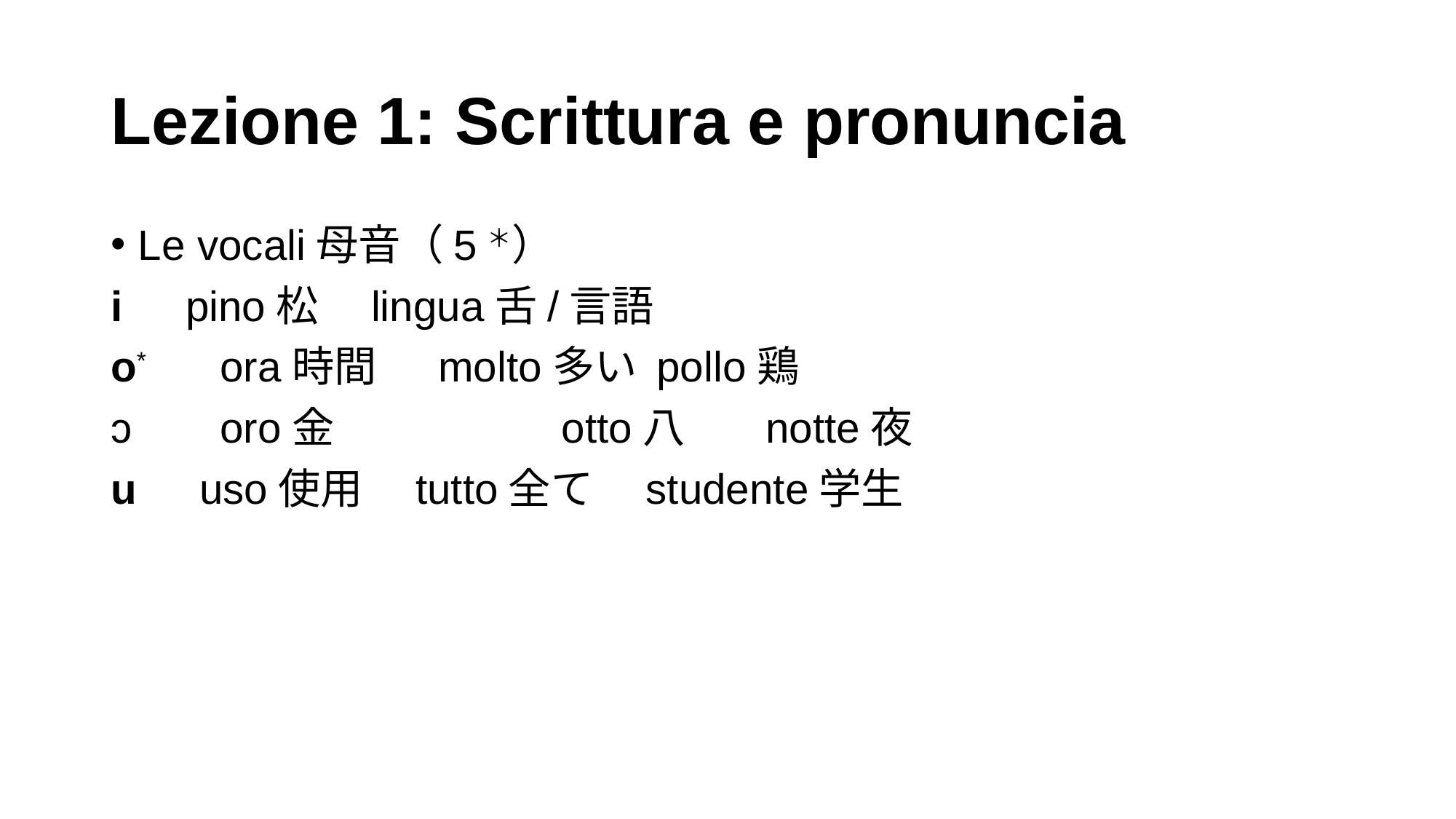

# Lezione 1: Scrittura e pronuncia
Le vocali母音（5＊）
i　pino松　lingua舌/言語
o*	ora時間	molto多い	pollo鶏
ɔ	oro金	　　   otto八	notte夜
u　uso使用　tutto全て　studente学生